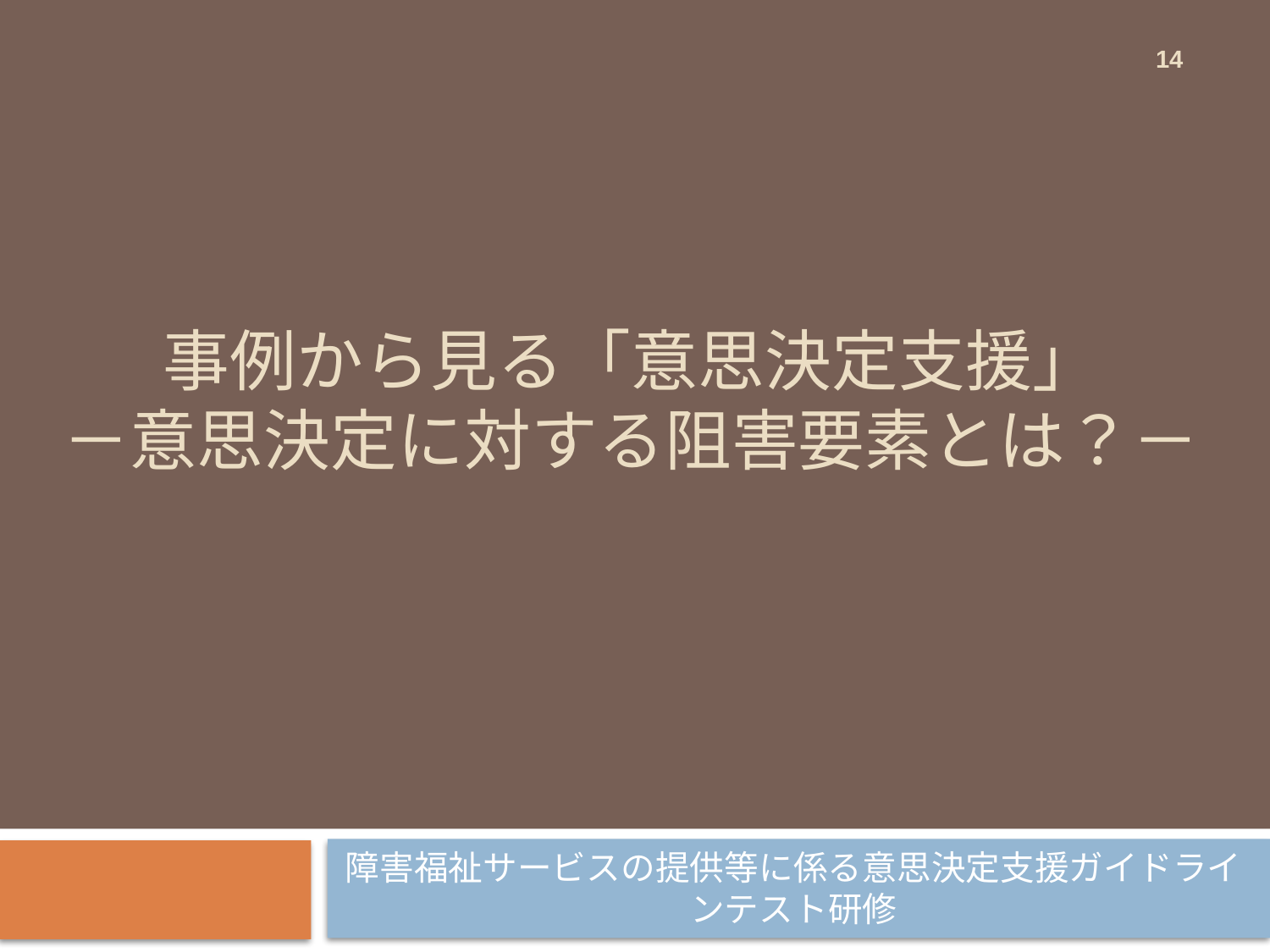

14
# 事例から見る「意思決定支援」 －意思決定に対する阻害要素とは？－
障害福祉サービスの提供等に係る意思決定支援ガイドラインテスト研修